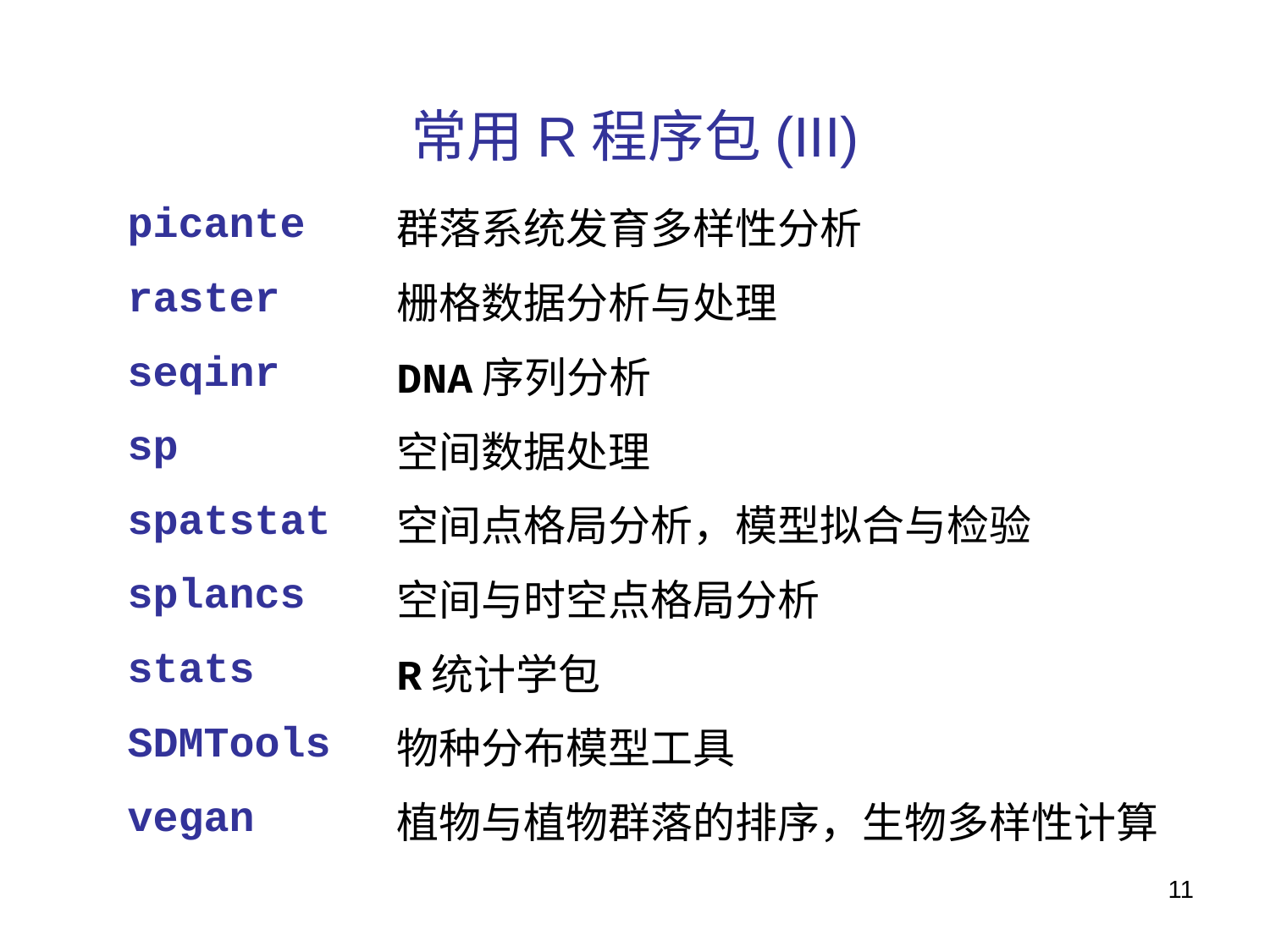

# 常用R程序包(III)
| picante | 群落系统发育多样性分析 |
| --- | --- |
| raster | 栅格数据分析与处理 |
| seqinr | DNA序列分析 |
| sp | 空间数据处理 |
| spatstat | 空间点格局分析，模型拟合与检验 |
| splancs | 空间与时空点格局分析 |
| stats | R统计学包 |
| SDMTools | 物种分布模型工具 |
| vegan | 植物与植物群落的排序，生物多样性计算 |
11